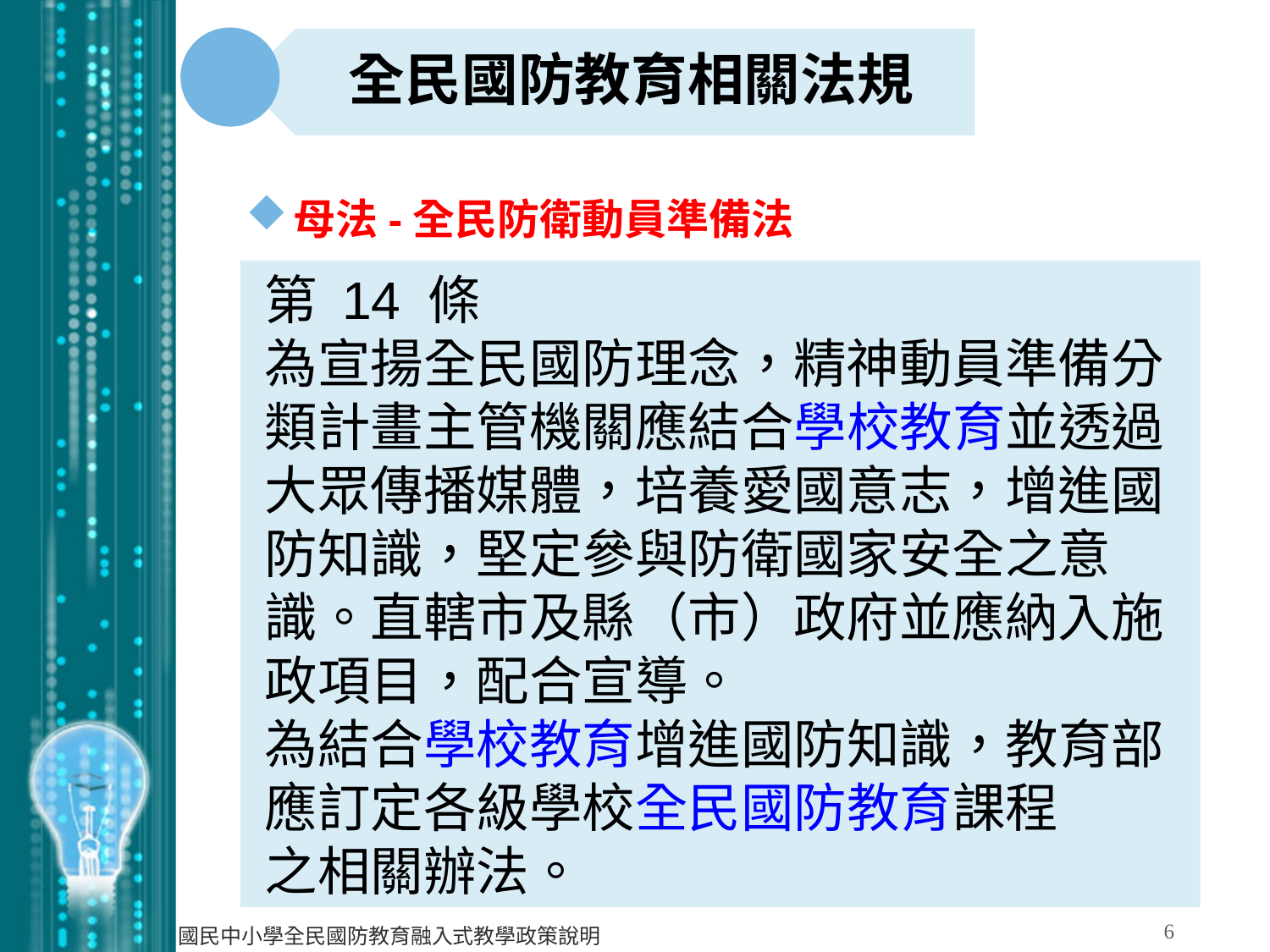

全民國防教育相關法規
母法-全民防衛動員準備法
第 14 條
為宣揚全民國防理念，精神動員準備分類計畫主管機關應結合學校教育並透過大眾傳播媒體，培養愛國意志，增進國防知識，堅定參與防衛國家安全之意識。直轄市及縣（市）政府並應納入施政項目，配合宣導。
為結合學校教育增進國防知識，教育部應訂定各級學校全民國防教育課程
之相關辦法。
6
國民中小學全民國防教育融入式教學政策說明